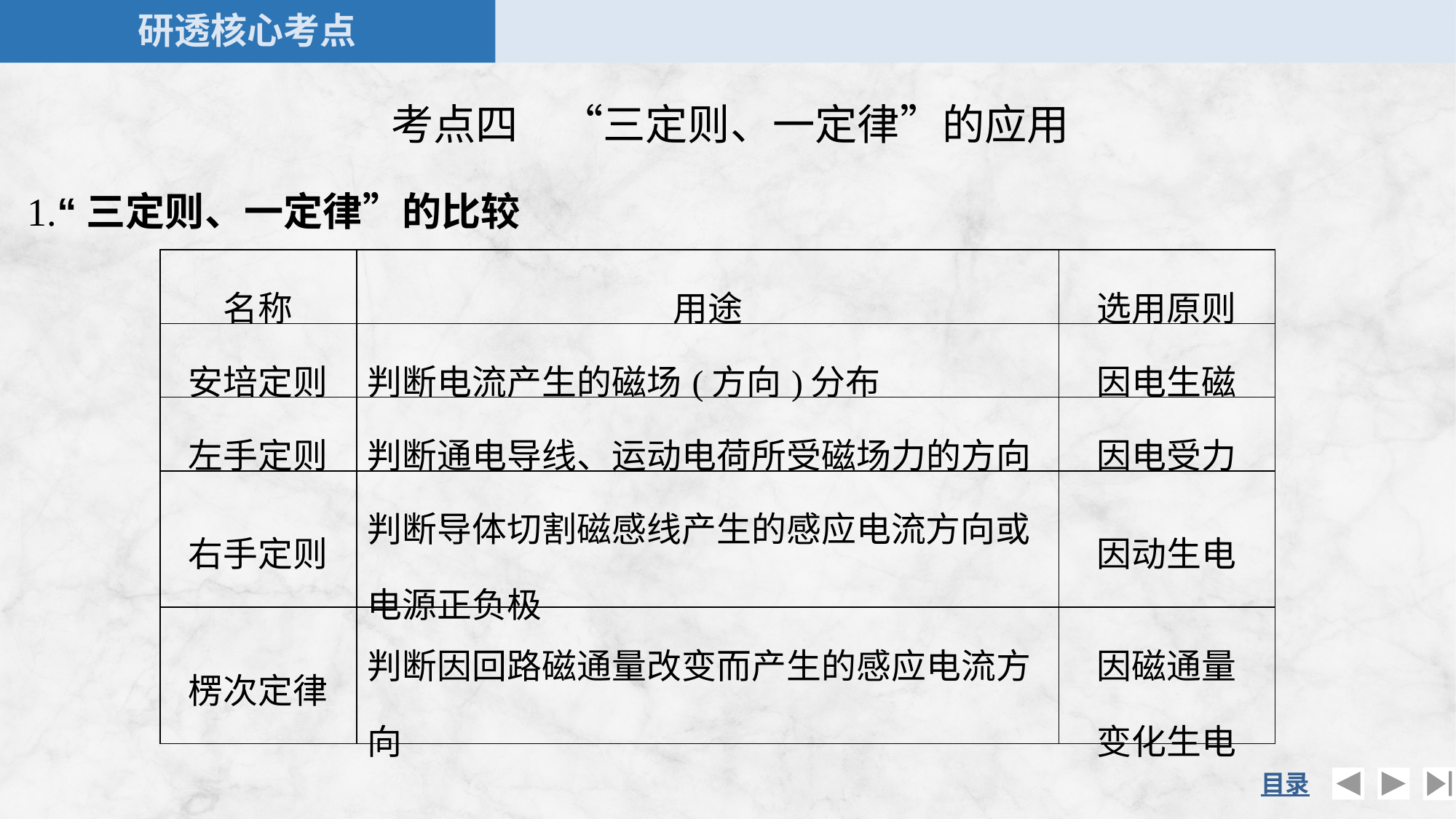

考点四　“三定则、一定律”的应用
1.“三定则、一定律”的比较
| 名称 | 用途 | 选用原则 |
| --- | --- | --- |
| 安培定则 | 判断电流产生的磁场(方向)分布 | 因电生磁 |
| 左手定则 | 判断通电导线、运动电荷所受磁场力的方向 | 因电受力 |
| 右手定则 | 判断导体切割磁感线产生的感应电流方向或电源正负极 | 因动生电 |
| 楞次定律 | 判断因回路磁通量改变而产生的感应电流方向 | 因磁通量 变化生电 |